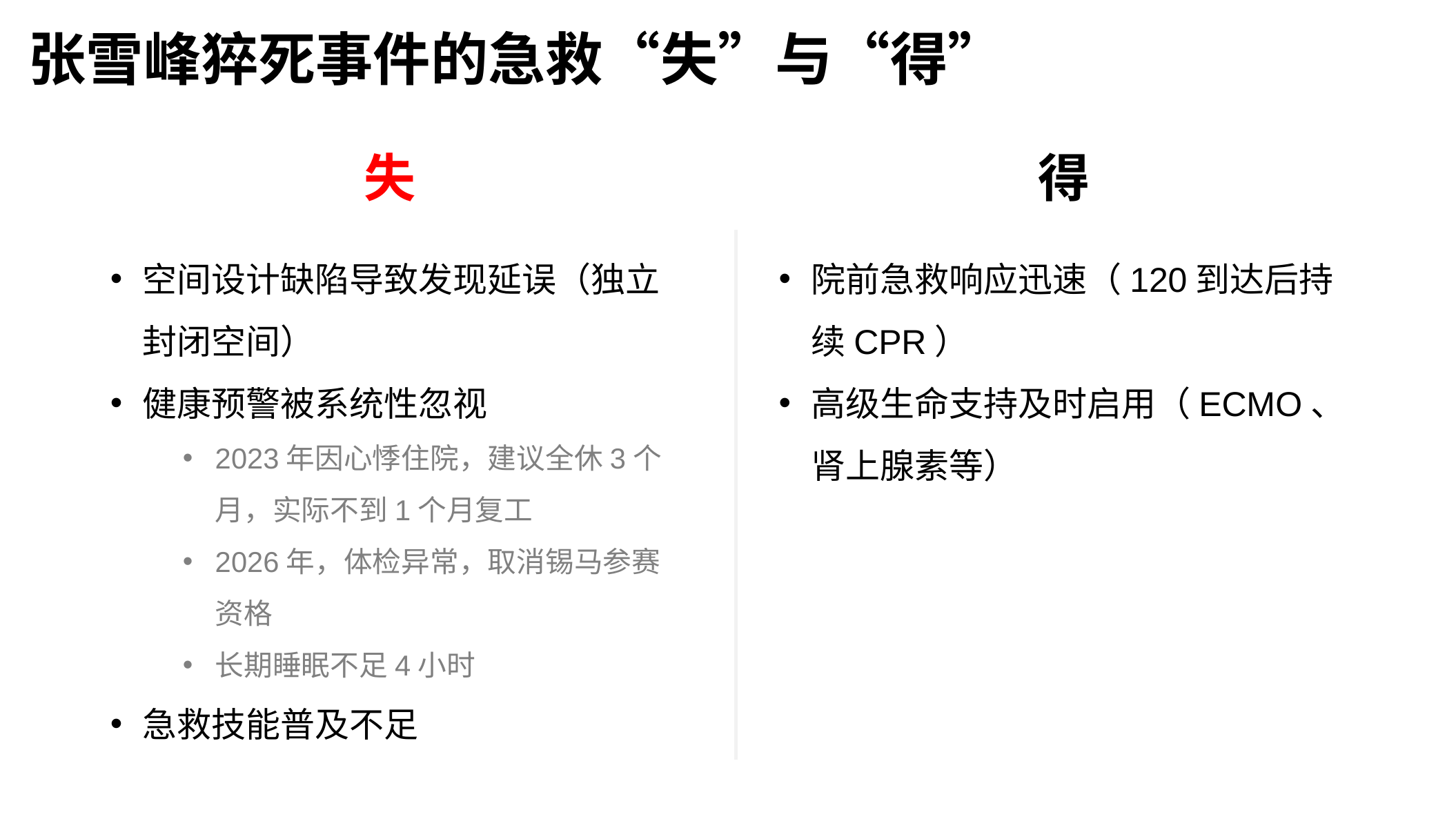

张雪峰猝死事件的急救“失”与“得”
失
得
空间设计缺陷导致发现延误（独立封闭空间）
健康预警被系统性忽视
2023年因心悸住院，建议全休3个月，实际不到1个月复工
2026年，体检异常，取消锡马参赛资格
长期睡眠不足4小时
急救技能普及不足
院前急救响应迅速（120到达后持续CPR）
高级生命支持及时启用（ECMO、肾上腺素等）